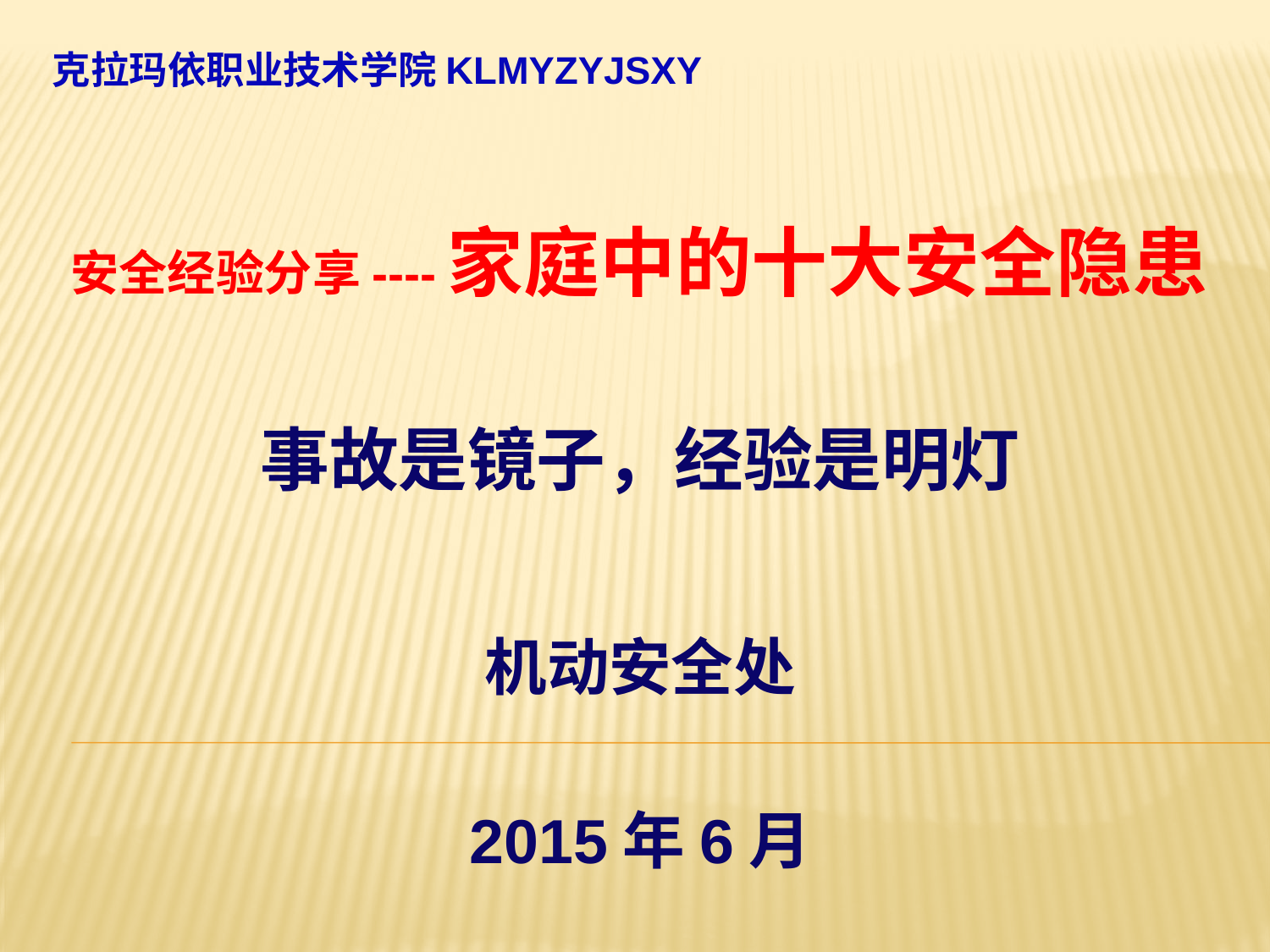

# 克拉玛依职业技术学院klmyzyjsxy
安全经验分享----家庭中的十大安全隐患

事故是镜子，经验是明灯

机动安全处

2015年6月